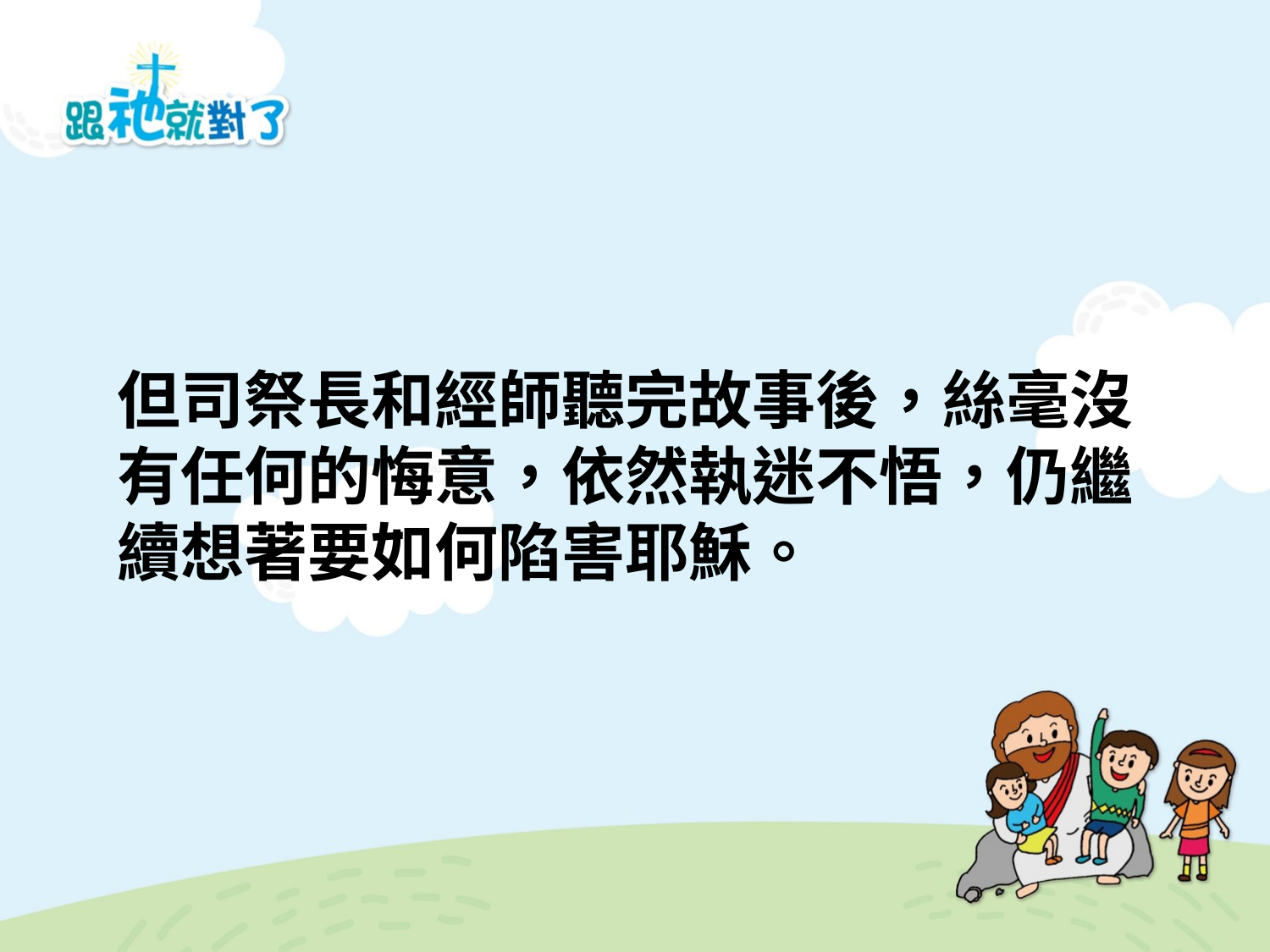

但司祭長和經師聽完故事後，絲毫沒有任何的悔意，依然執迷不悟，仍繼續想著要如何陷害耶穌。